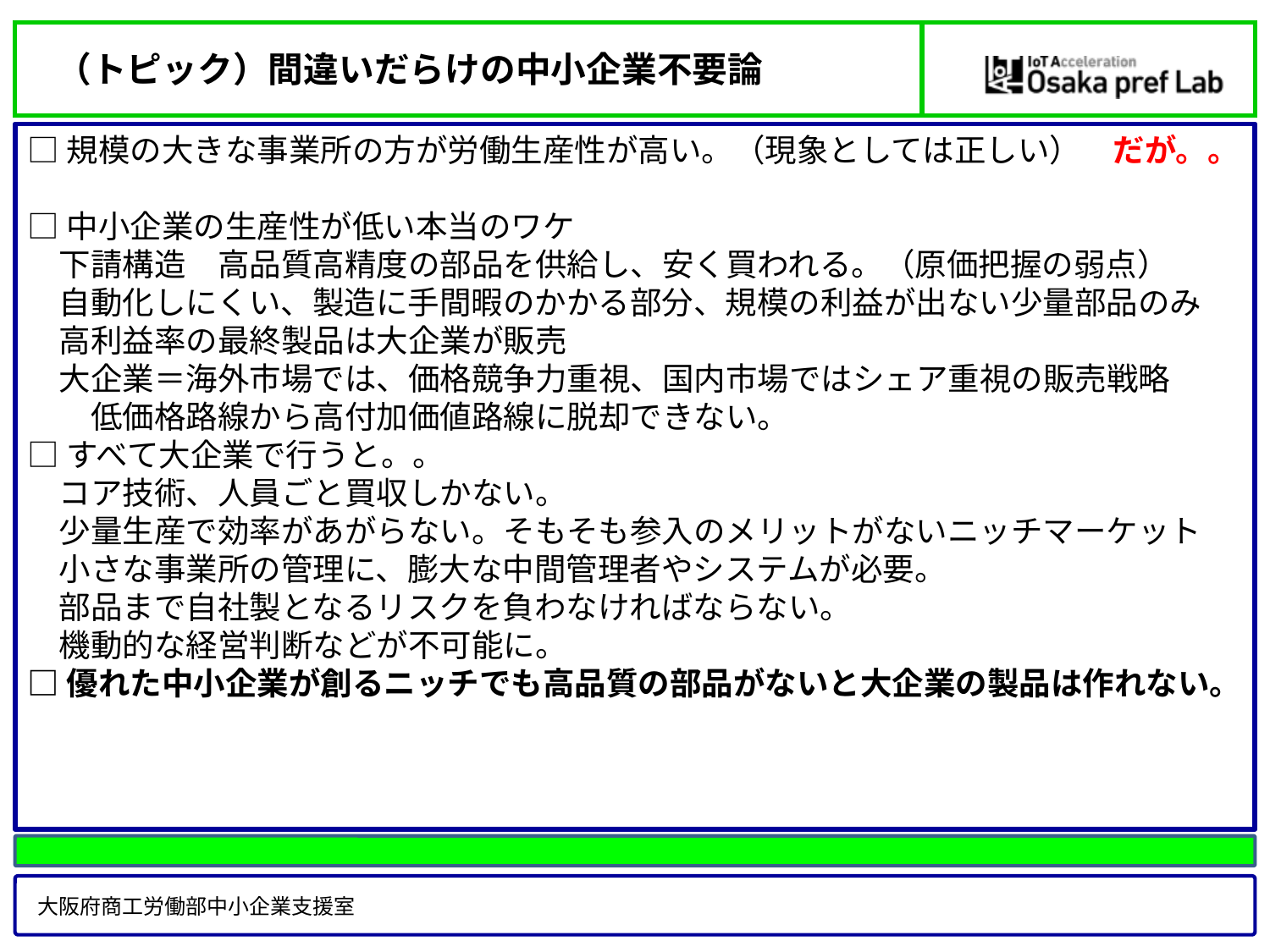

（トピック）間違いだらけの中小企業不要論
□規模の大きな事業所の方が労働生産性が高い。（現象としては正しい）　だが。。

□中小企業の生産性が低い本当のワケ
　下請構造　高品質高精度の部品を供給し、安く買われる。（原価把握の弱点）
　自動化しにくい、製造に手間暇のかかる部分、規模の利益が出ない少量部品のみ
　高利益率の最終製品は大企業が販売
　大企業＝海外市場では、価格競争力重視、国内市場ではシェア重視の販売戦略
　　低価格路線から高付加価値路線に脱却できない。
□すべて大企業で行うと。。
　コア技術、人員ごと買収しかない。
　少量生産で効率があがらない。そもそも参入のメリットがないニッチマーケット
　小さな事業所の管理に、膨大な中間管理者やシステムが必要。
　部品まで自社製となるリスクを負わなければならない。
　機動的な経営判断などが不可能に。
□優れた中小企業が創るニッチでも高品質の部品がないと大企業の製品は作れない。